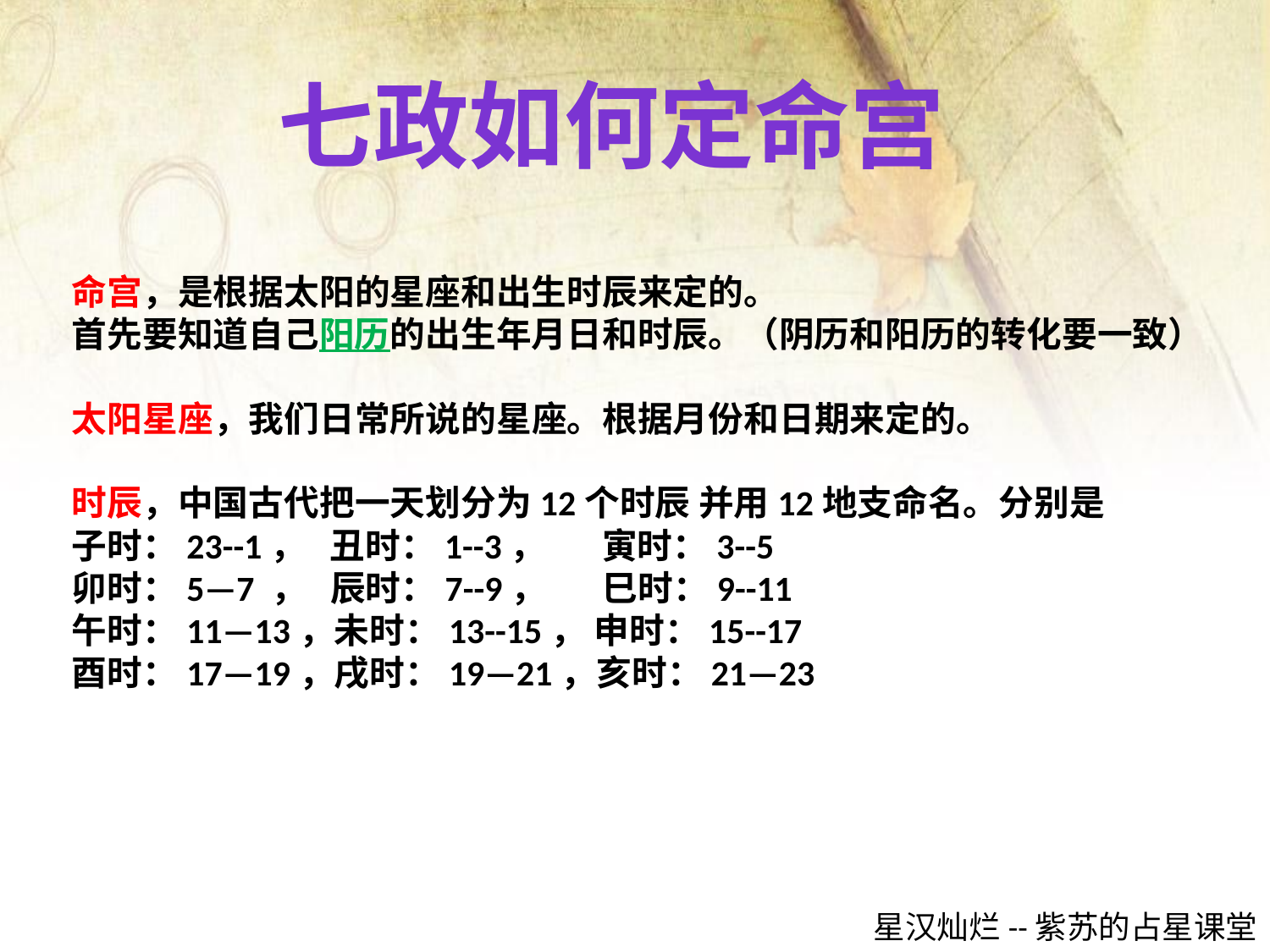

七政如何定命宫

命宫，是根据太阳的星座和出生时辰来定的。
首先要知道自己阳历的出生年月日和时辰。（阴历和阳历的转化要一致）

太阳星座，我们日常所说的星座。根据月份和日期来定的。

时辰，中国古代把一天划分为12个时辰 并用12地支命名。分别是
子时：23--1，   丑时：1--3，       寅时：3--5
卯时：5—7 ，   辰时：7--9，       巳时：9--11
午时：11—13，未时：13--15， 申时：15--17
酉时：17—19，戌时：19—21，亥时：21—23

星汉灿烂--紫苏的占星课堂